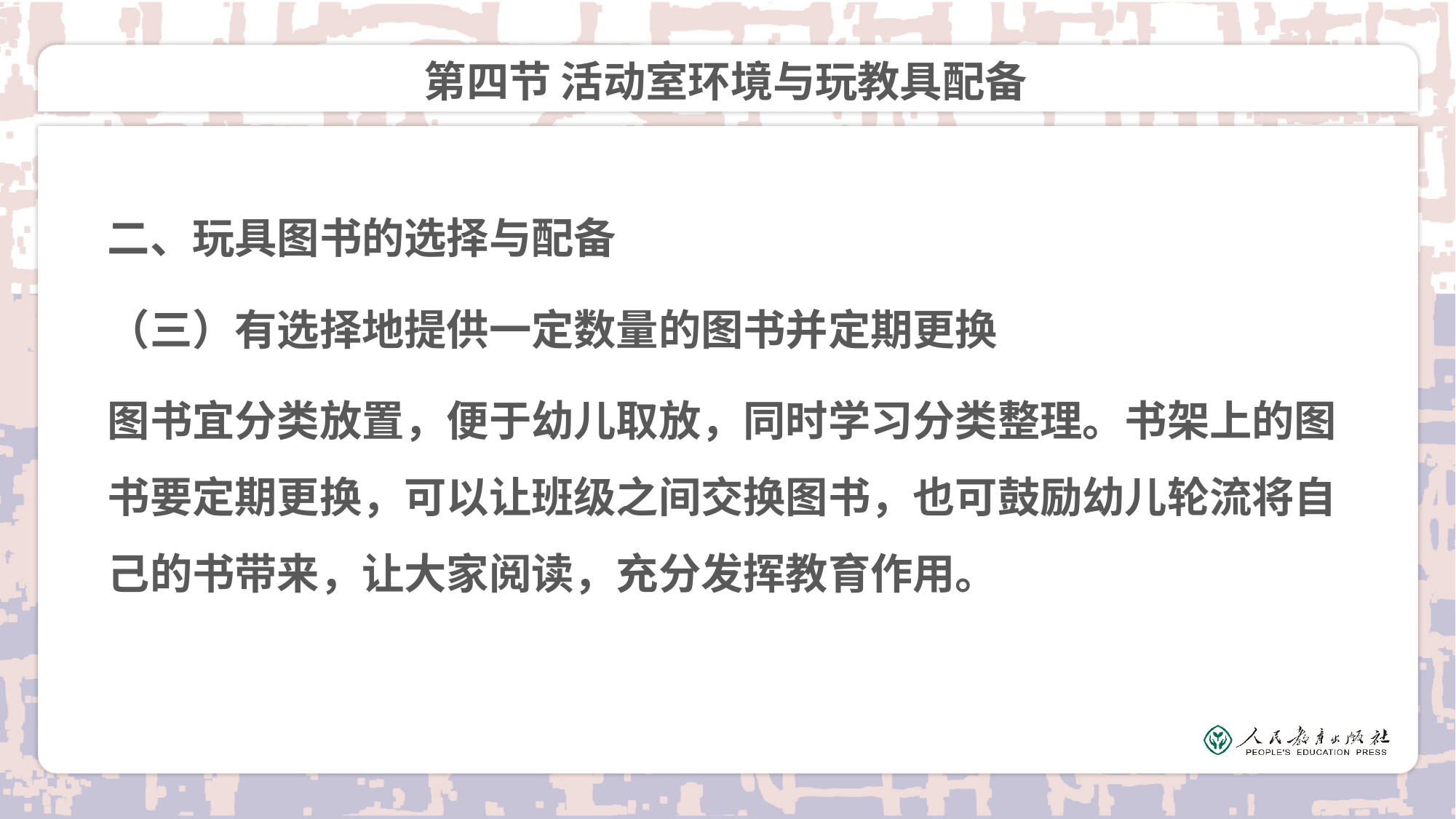

# 第四节 活动室环境与玩教具配备
二、玩具图书的选择与配备
（三）有选择地提供一定数量的图书并定期更换
图书宜分类放置，便于幼儿取放，同时学习分类整理。书架上的图书要定期更换，可以让班级之间交换图书，也可鼓励幼儿轮流将自己的书带来，让大家阅读，充分发挥教育作用。